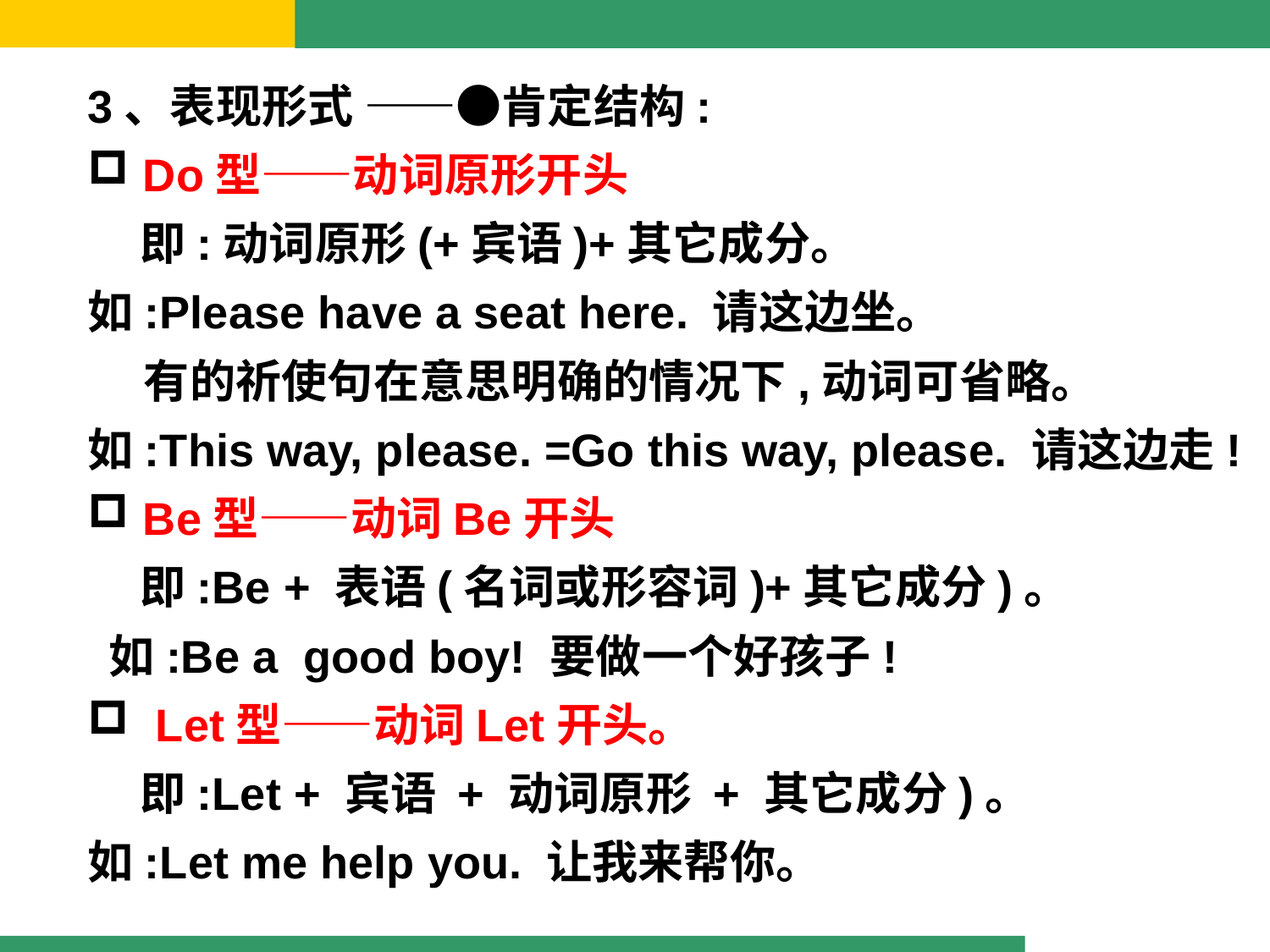

3、表现形式 ——●肯定结构:
 Do型——动词原形开头
    即:动词原形(+宾语)+其它成分。
如:Please have a seat here. 请这边坐。
　 有的祈使句在意思明确的情况下,动词可省略。
如:This way, please. =Go this way, please. 请这边走!
 Be型——动词Be开头
    即:Be + 表语(名词或形容词)+其它成分)。
 如:Be a  good boy! 要做一个好孩子!
  Let型——动词Let开头。
    即:Let + 宾语 + 动词原形 + 其它成分)。
如:Let me help you. 让我来帮你。